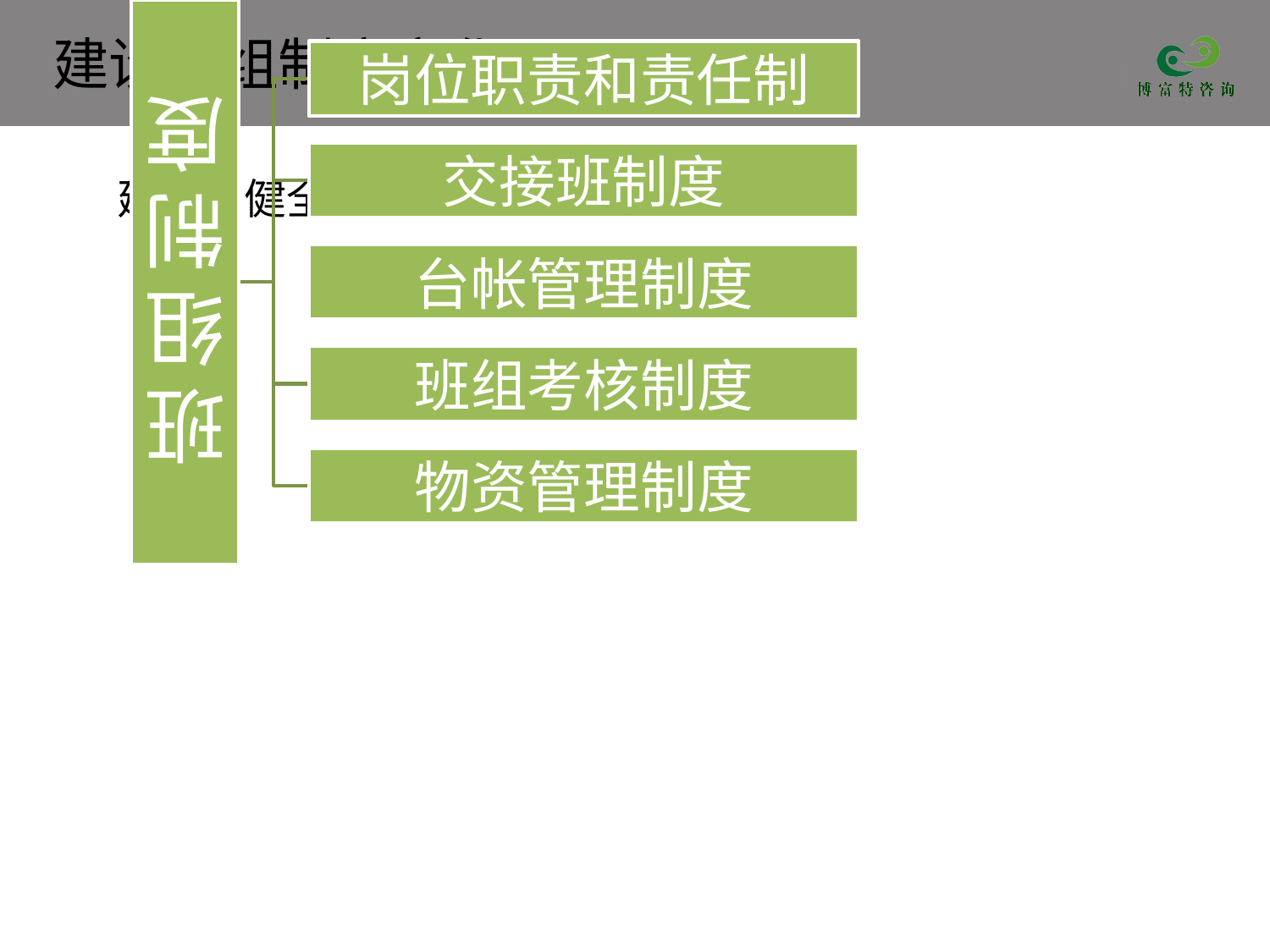

建立和健全班组各项规章制度

班组制度
岗位职责和责任制
交接班制度
台帐管理制度
班组考核制度
物资管理制度